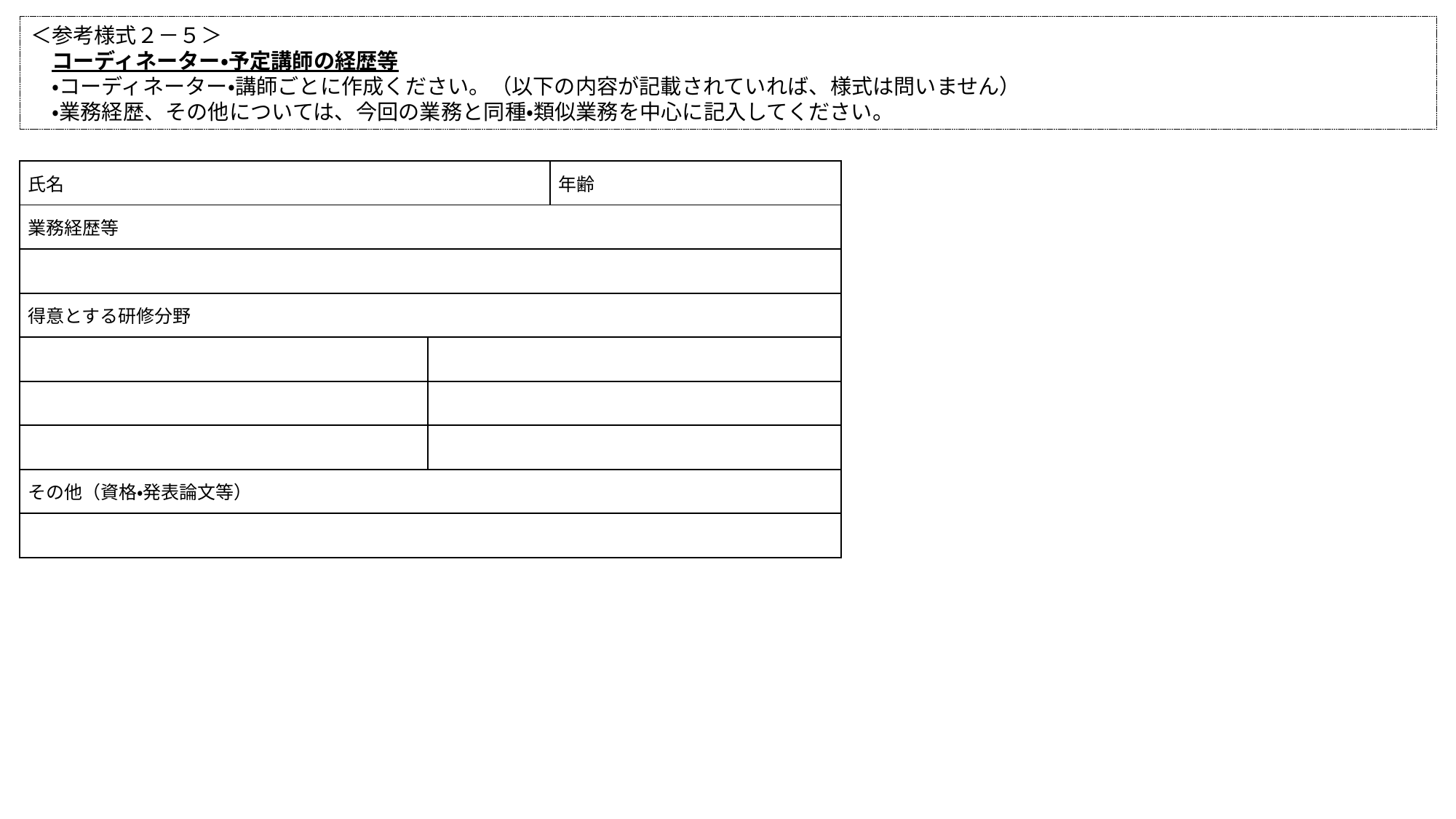

＜参考様式２－５＞
　コーディネーター・予定講師の経歴等
　・コーディネーター・講師ごとに作成ください。（以下の内容が記載されていれば、様式は問いません）
　・業務経歴、その他については、今回の業務と同種・類似業務を中心に記入してください。
| 氏名 |  | 年齢 |
| --- | --- | --- |
| 業務経歴等 |  |  |
|  |  |  |
| 得意とする研修分野 |  |  |
|  |  |  |
|  |  |  |
|  |  |  |
| その他（資格・発表論文等） |  |  |
|  |  |  |